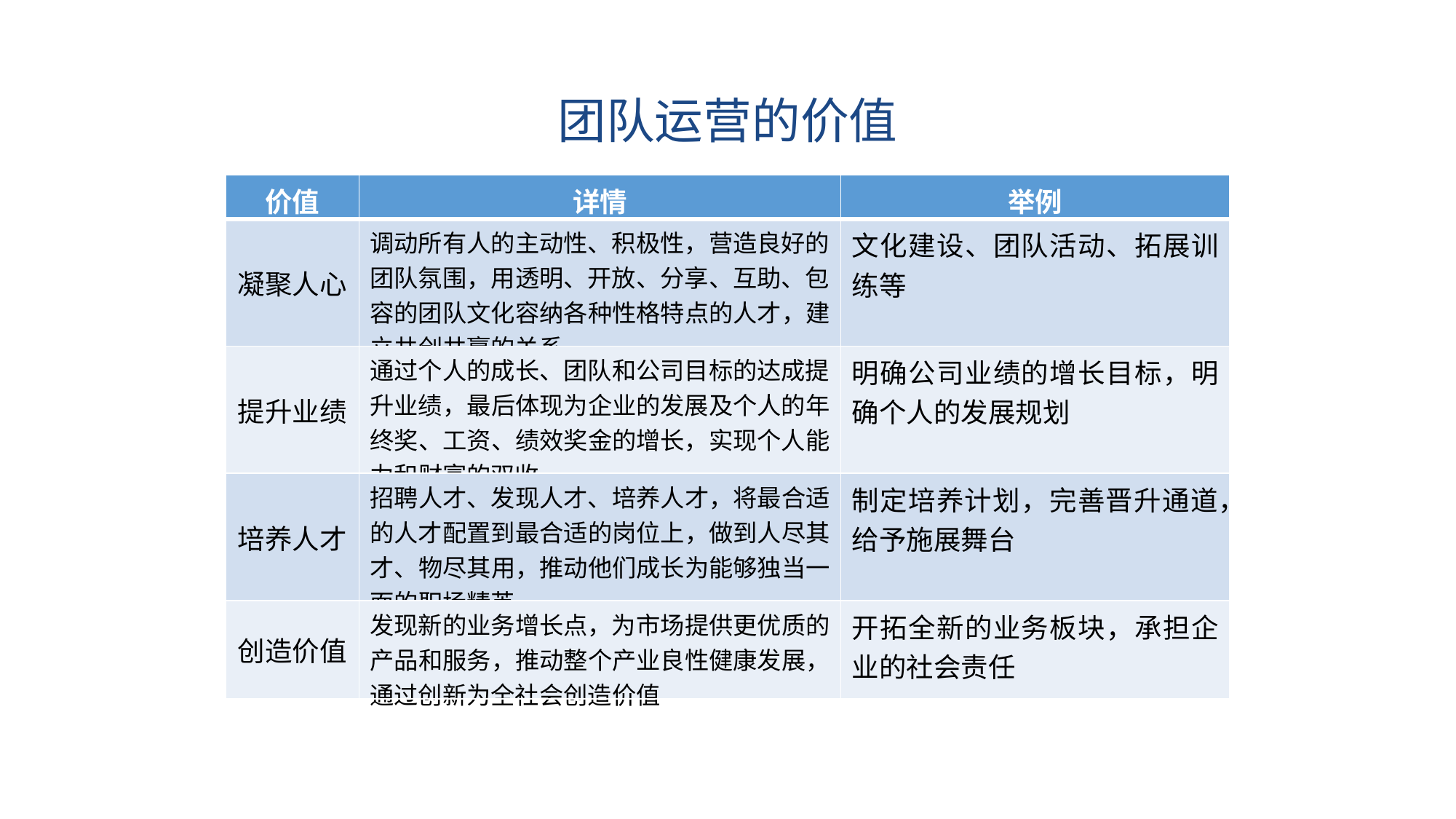

团队运营的价值
| 价值 | 详情 | 举例 |
| --- | --- | --- |
| 凝聚人心 | 调动所有人的主动性、积极性，营造良好的团队氛围，用透明、开放、分享、互助、包容的团队文化容纳各种性格特点的人才，建立共创共赢的关系 | 文化建设、团队活动、拓展训练等 |
| 提升业绩 | 通过个人的成长、团队和公司目标的达成提升业绩，最后体现为企业的发展及个人的年终奖、工资、绩效奖金的增长，实现个人能力和财富的双收 | 明确公司业绩的增长目标，明确个人的发展规划 |
| 培养人才 | 招聘人才、发现人才、培养人才，将最合适的人才配置到最合适的岗位上，做到人尽其才、物尽其用，推动他们成长为能够独当一面的职场精英 | 制定培养计划，完善晋升通道，给予施展舞台 |
| 创造价值 | 发现新的业务增长点，为市场提供更优质的产品和服务，推动整个产业良性健康发展，通过创新为全社会创造价值 | 开拓全新的业务板块，承担企业的社会责任 |